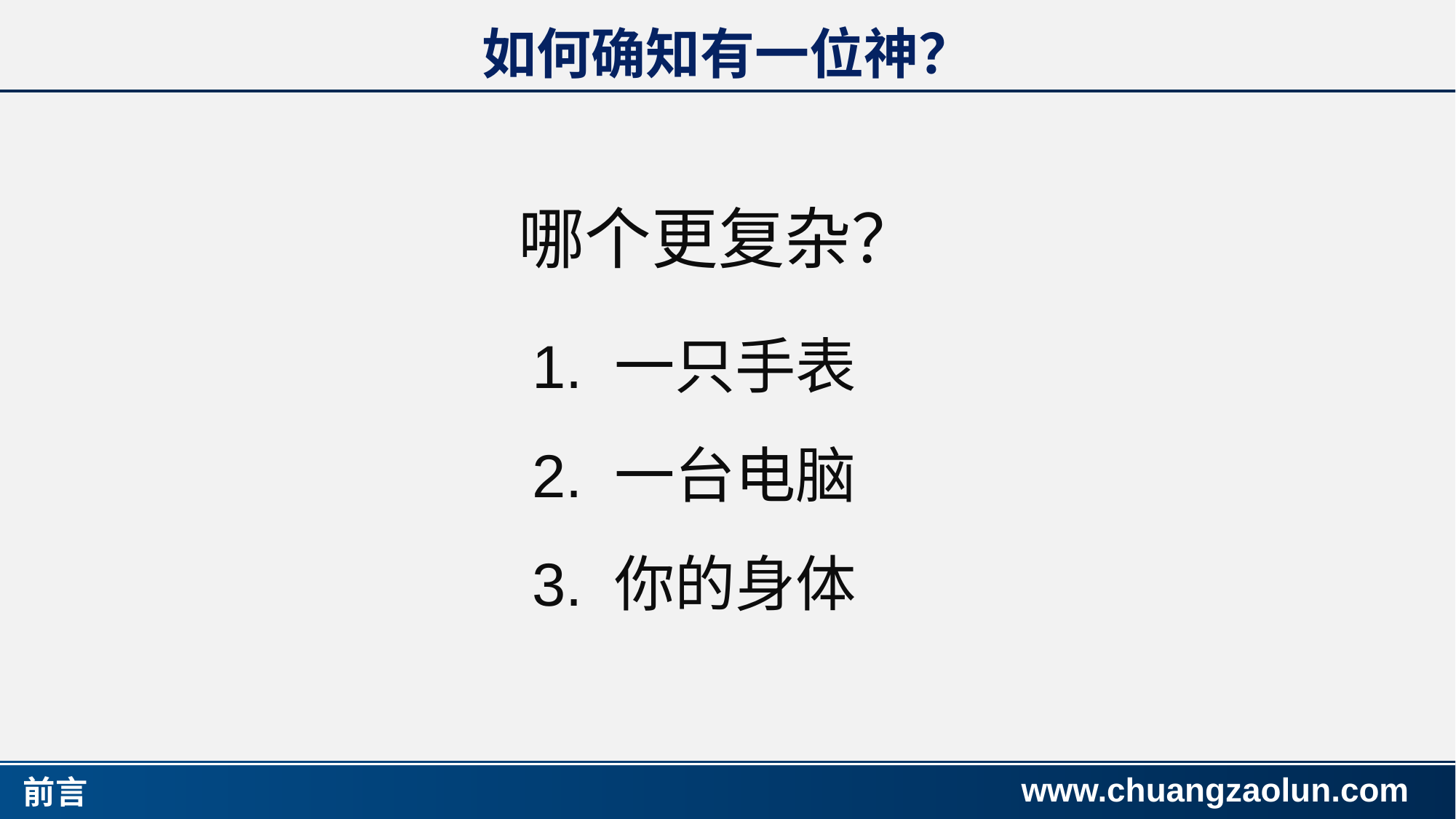

# 如何确知有一位神？
哪个更复杂？
1. 一只手表
2. 一台电脑
3. 你的身体